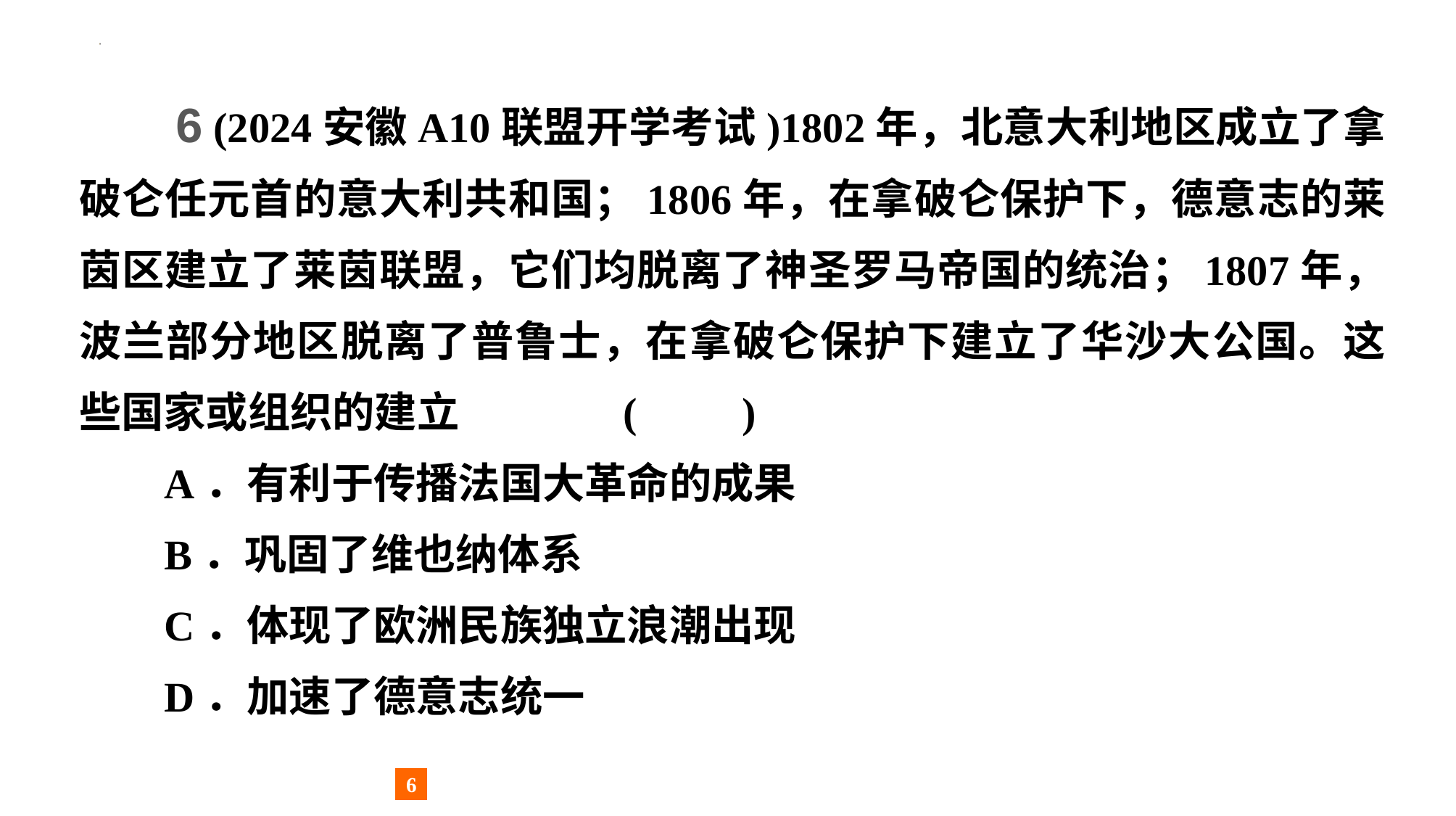

6 (2024安徽A10联盟开学考试)1802年，北意大利地区成立了拿破仑任元首的意大利共和国；1806年，在拿破仑保护下，德意志的莱茵区建立了莱茵联盟，它们均脱离了神圣罗马帝国的统治；1807年，波兰部分地区脱离了普鲁士，在拿破仑保护下建立了华沙大公国。这些国家或组织的建立		(　　)
A．有利于传播法国大革命的成果
B．巩固了维也纳体系
C．体现了欧洲民族独立浪潮出现
D．加速了德意志统一
6